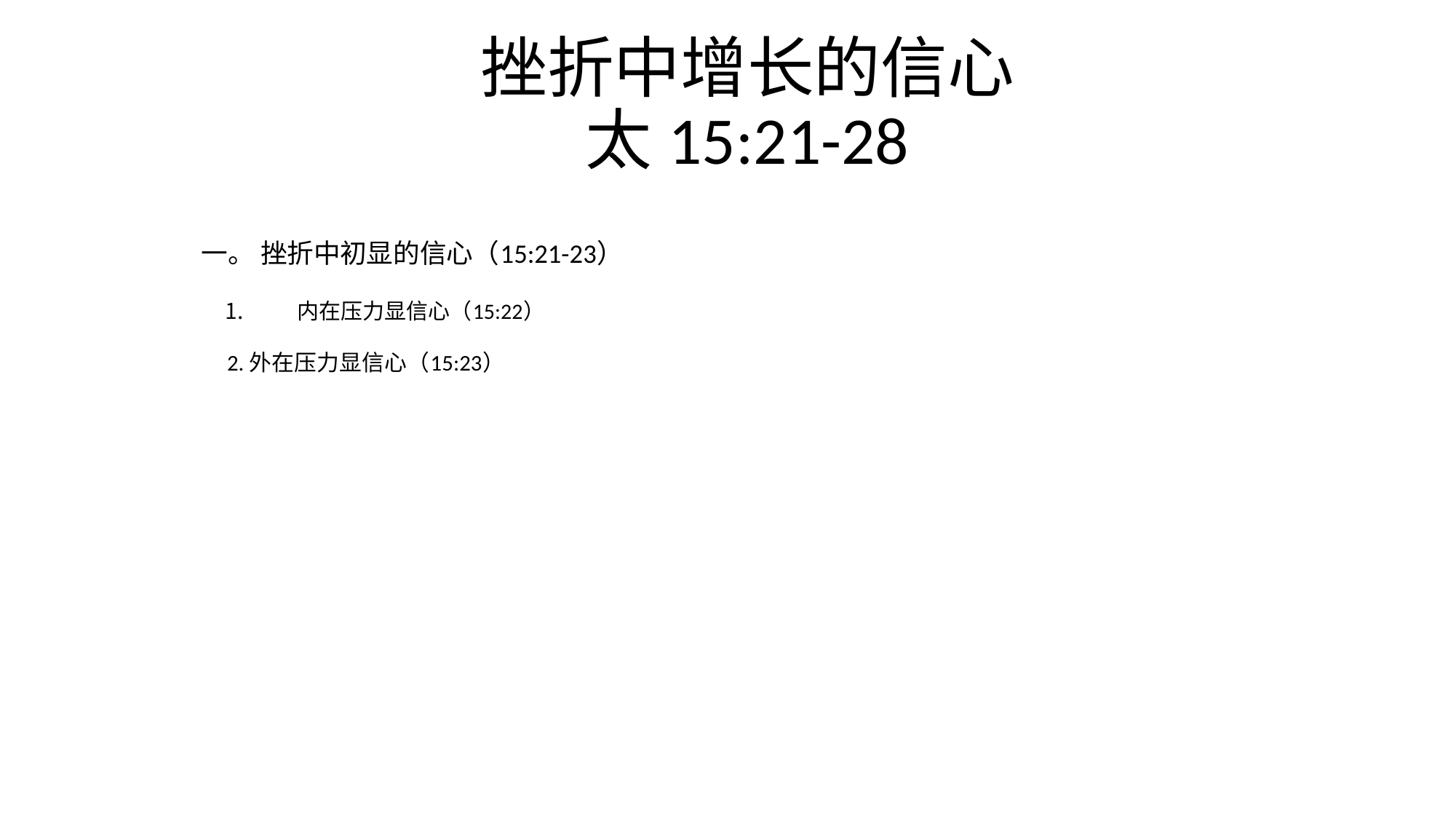

# 挫折中增长的信心 太15:21-28
一。 挫折中初显的信心（15:21-23）

内在压力显信心（15:22）

     2. 		外在压力显信心（15:23）